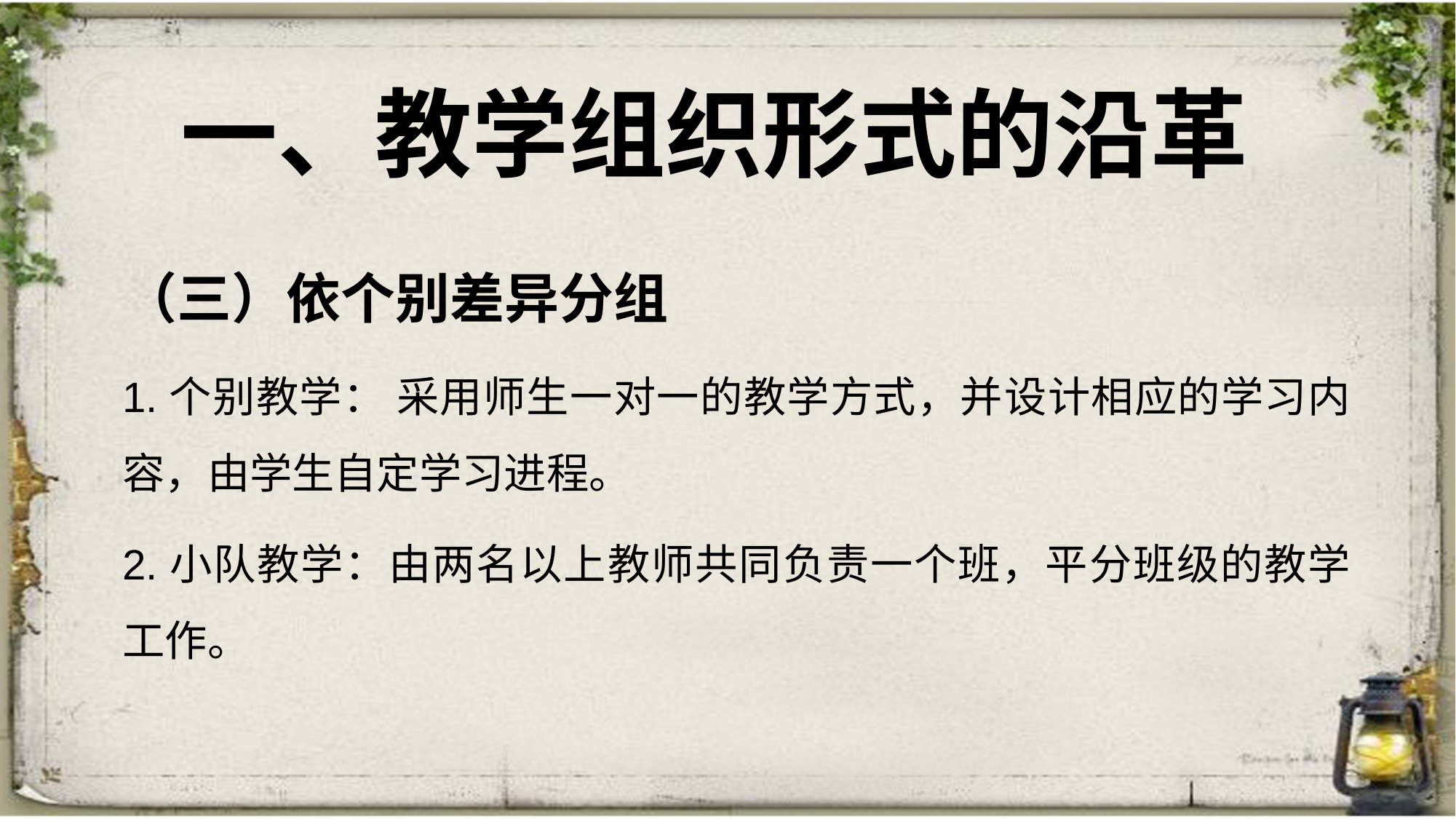

一、教学组织形式的沿革
（三）依个别差异分组
1.个别教学： 采用师生一对一的教学方式，并设计相应的学习内容，由学生自定学习进程。
2.小队教学：由两名以上教师共同负责一个班，平分班级的教学工作。